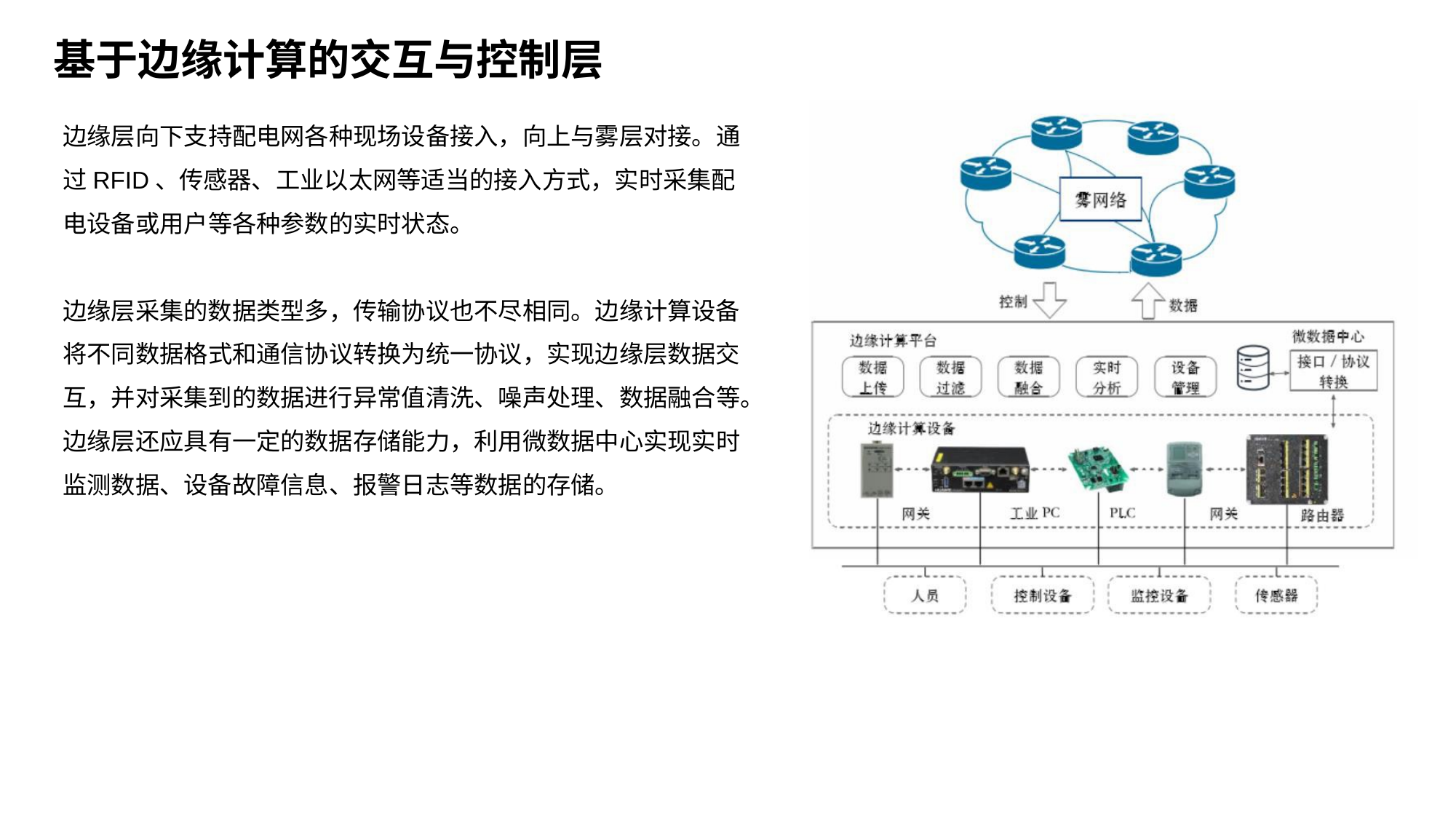

基于边缘计算的交互与控制层
边缘层向下支持配电网各种现场设备接入，向上与雾层对接。通过RFID、传感器、工业以太网等适当的接入方式，实时采集配电设备或用户等各种参数的实时状态。

边缘层采集的数据类型多，传输协议也不尽相同。边缘计算设备将不同数据格式和通信协议转换为统一协议，实现边缘层数据交互，并对采集到的数据进行异常值清洗、噪声处理、数据融合等。边缘层还应具有一定的数据存储能力，利用微数据中心实现实时监测数据、设备故障信息、报警日志等数据的存储。